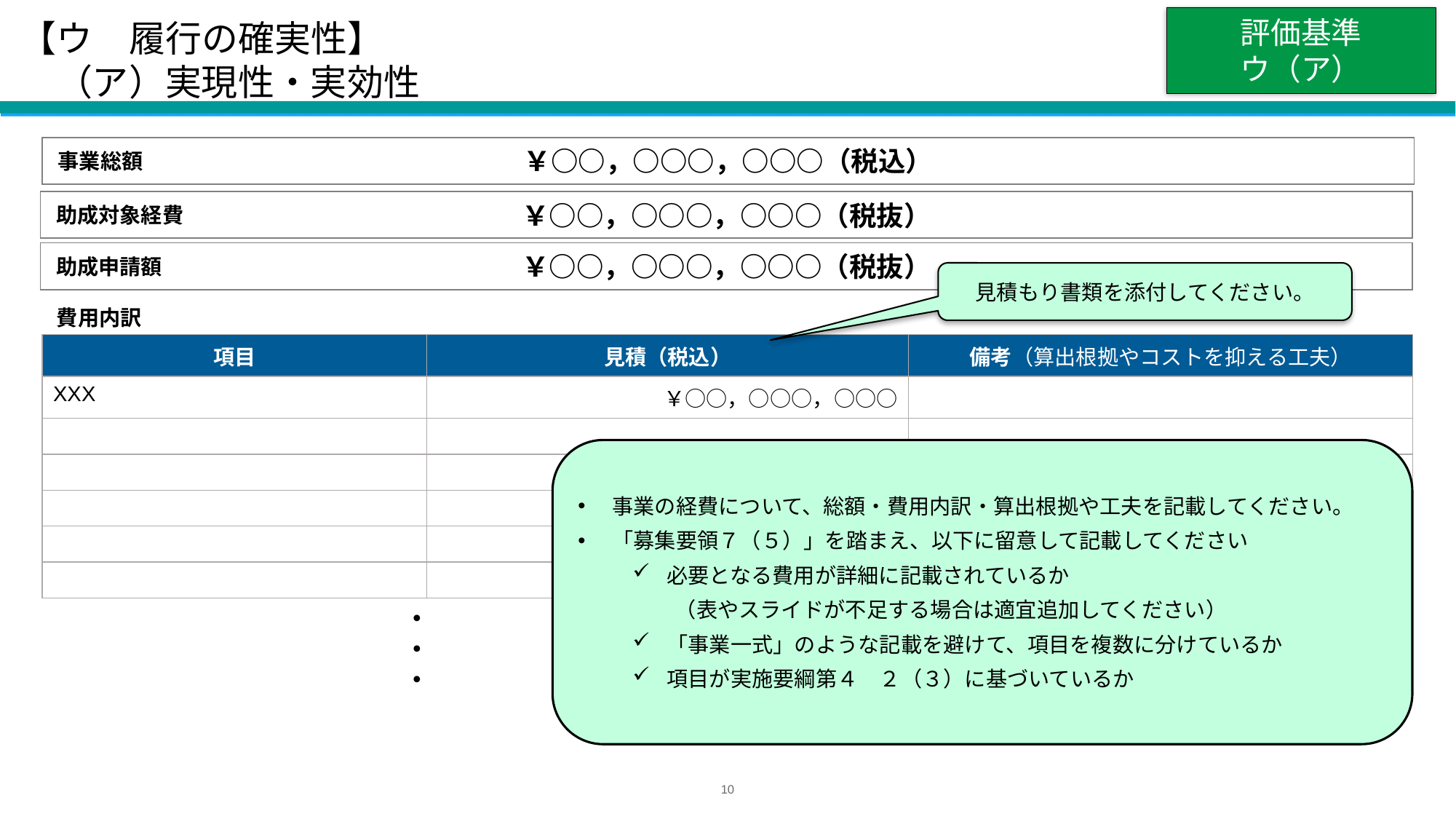

# 【ウ　履行の確実性】 　（ア）実現性・実効性
評価基準
ウ（ア）
￥○○，○○○，○○○（税込）
事業総額
￥○○，○○○，○○○（税抜）
助成対象経費
￥○○，○○○，○○○（税抜）
助成申請額
見積もり書類を添付してください。
費用内訳
| 項目 | 見積（税込） | 備考（算出根拠やコストを抑える工夫） |
| --- | --- | --- |
| XXX | ￥○○，○○○，○○○ |  |
|  |  |  |
|  |  |  |
|  |  |  |
|  |  |  |
|  |  |  |
事業の経費について、総額・費用内訳・算出根拠や工夫を記載してください。
「募集要領７（５）」を踏まえ、以下に留意して記載してください
必要となる費用が詳細に記載されているか
　　（表やスライドが不足する場合は適宜追加してください）
「事業一式」のような記載を避けて、項目を複数に分けているか
項目が実施要綱第４　２（３）に基づいているか
・・・